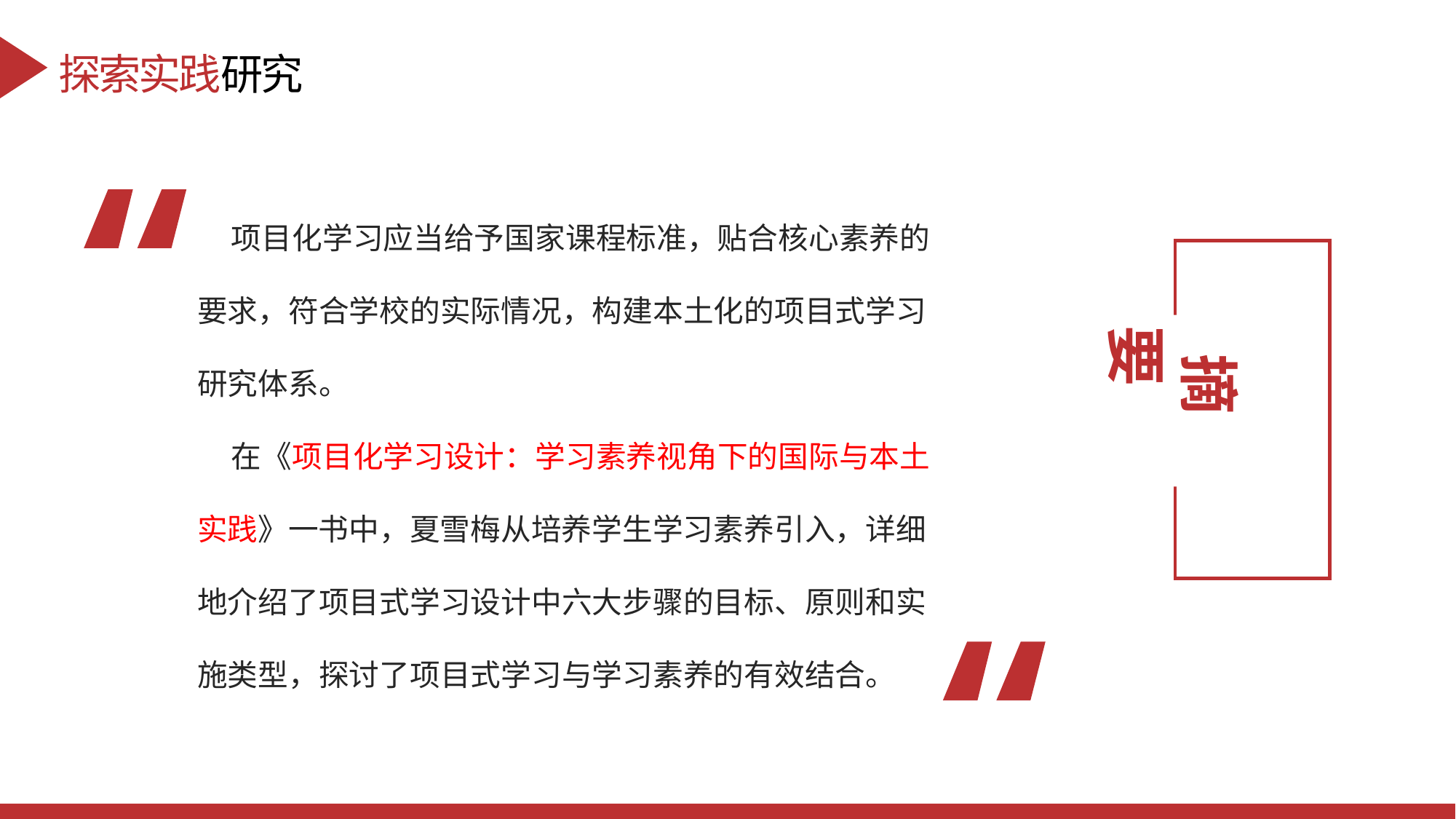

探索实践研究

    项目化学习应当给予国家课程标准，贴合核心素养的要求，符合学校的实际情况，构建本土化的项目式学习研究体系。
    在《项目化学习设计：学习素养视角下的国际与本土实践》一书中，夏雪梅从培养学生学习素养引入，详细地介绍了项目式学习设计中六大步骤的目标、原则和实施类型，探讨了项目式学习与学习素养的有效结合。

 摘 要